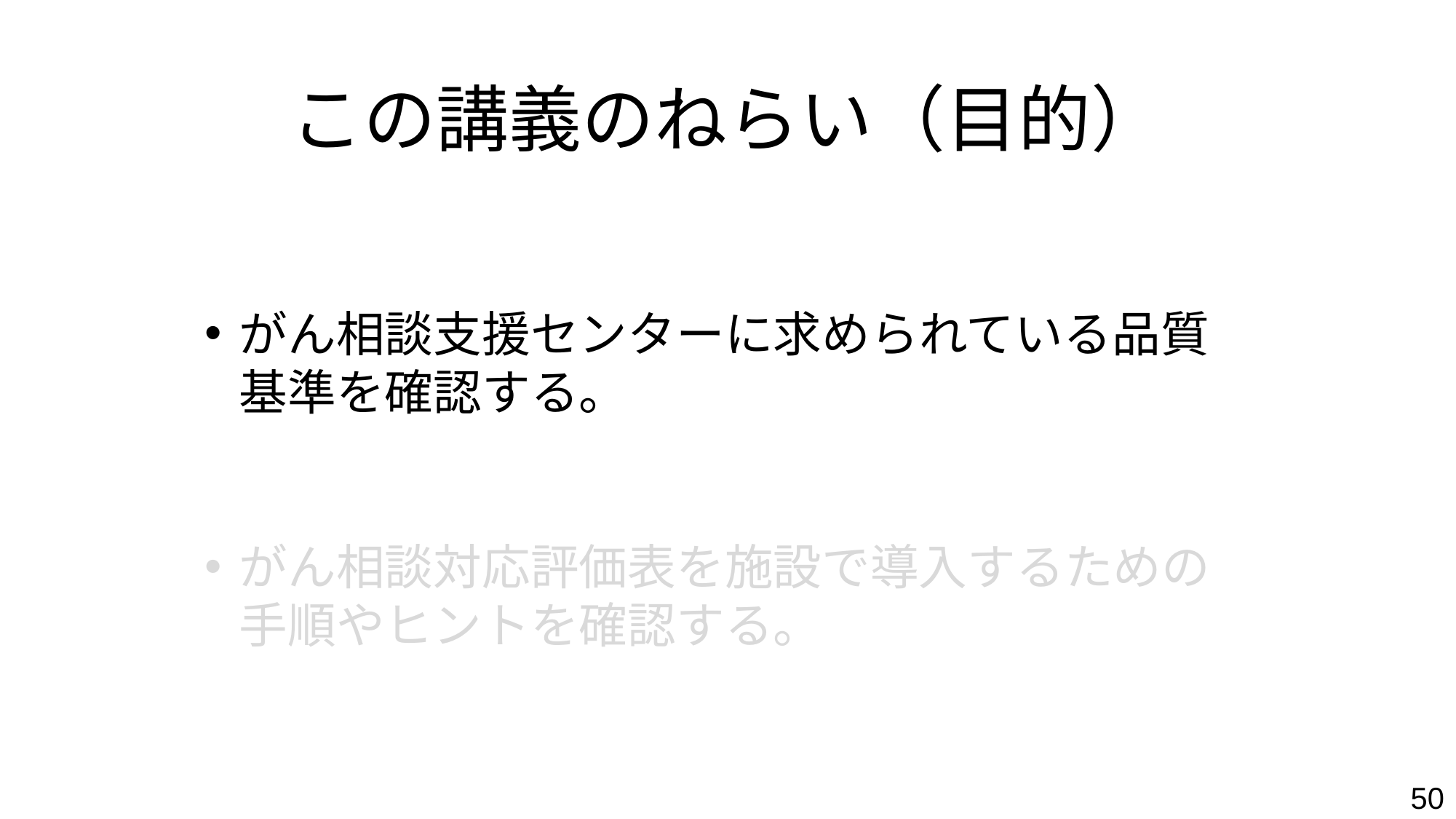

# この講義のねらい（目的）
がん相談支援センターに求められている品質基準を確認する。

がん相談対応評価表を施設で導入するための手順やヒントを確認する。
50